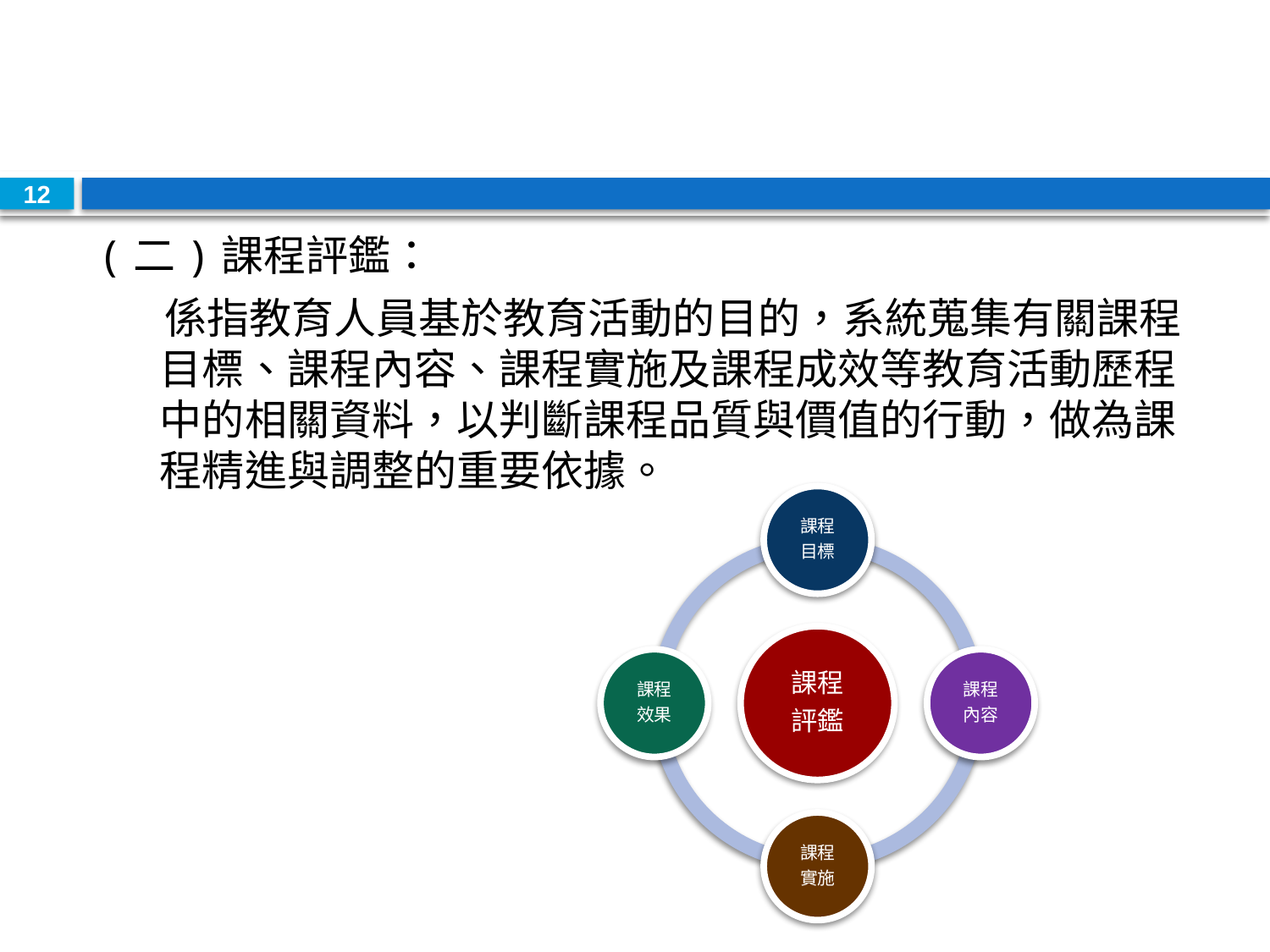

#
12
(二)課程評鑑：
      係指教育人員基於教育活動的目的，系統蒐集有關課程目標、課程內容、課程實施及課程成效等教育活動歷程中的相關資料，以判斷課程品質與價值的行動，做為課程精進與調整的重要依據。

課程
評鑑
課程
目標
課程
內容
課程
實施
課程
效果